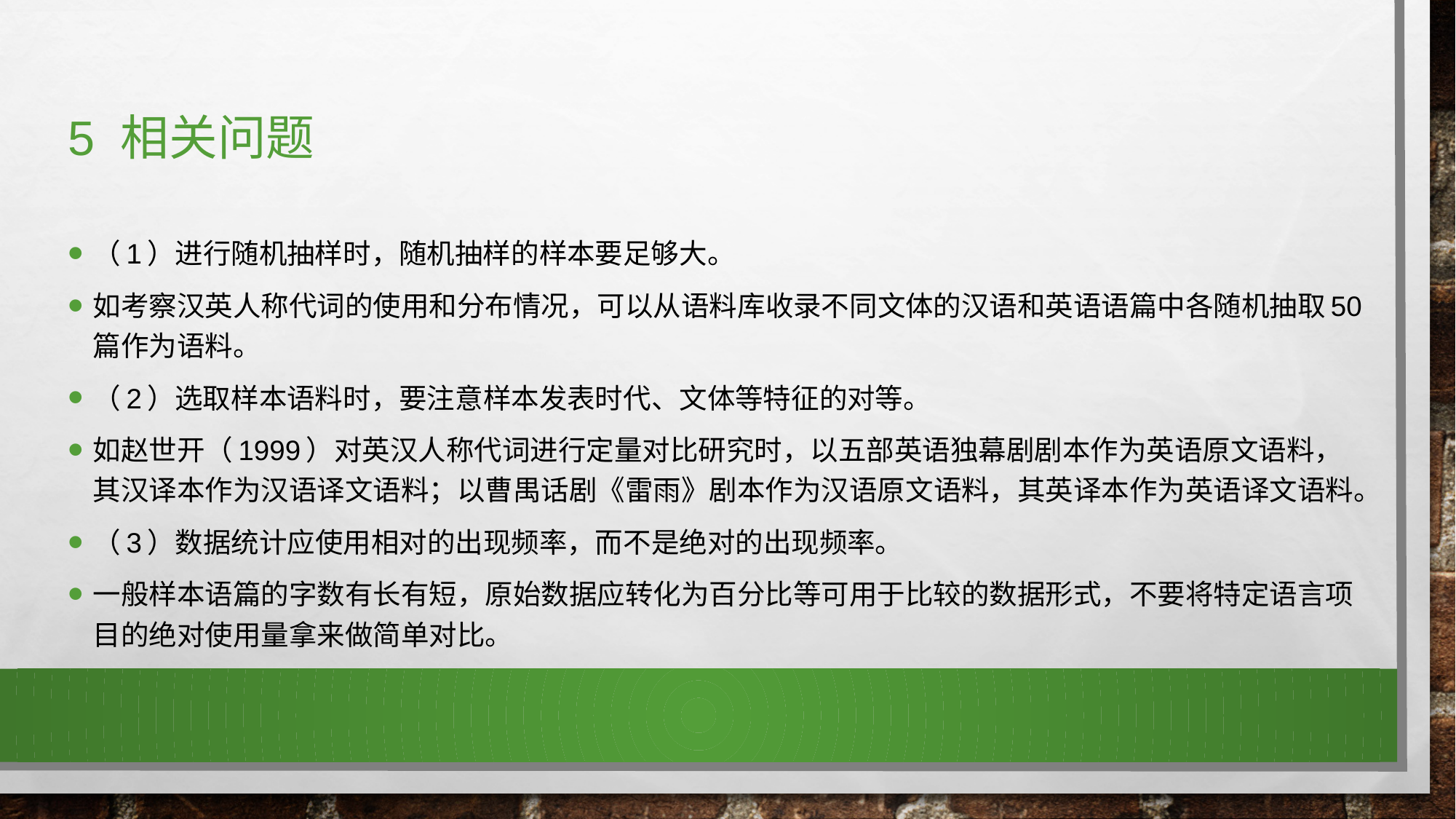

# 5 相关问题
（1）进行随机抽样时，随机抽样的样本要足够大。
如考察汉英人称代词的使用和分布情况，可以从语料库收录不同文体的汉语和英语语篇中各随机抽取50篇作为语料。
（2）选取样本语料时，要注意样本发表时代、文体等特征的对等。
如赵世开（1999）对英汉人称代词进行定量对比研究时，以五部英语独幕剧剧本作为英语原文语料，其汉译本作为汉语译文语料；以曹禺话剧《雷雨》剧本作为汉语原文语料，其英译本作为英语译文语料。
（3）数据统计应使用相对的出现频率，而不是绝对的出现频率。
一般样本语篇的字数有长有短，原始数据应转化为百分比等可用于比较的数据形式，不要将特定语言项目的绝对使用量拿来做简单对比。